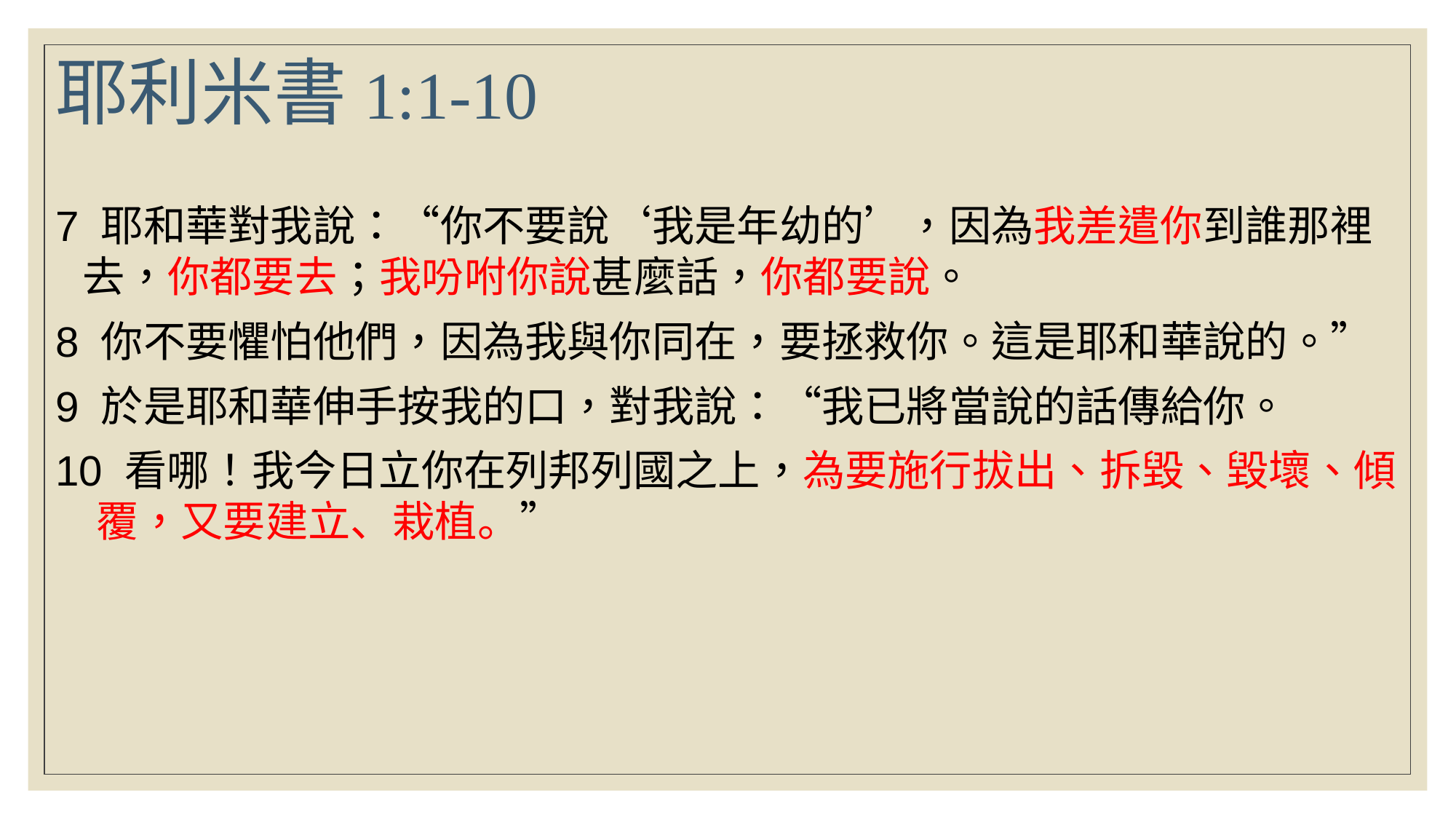

耶利米書1:1-10
7 耶和華對我說：“你不要說‘我是年幼的’，因為我差遣你到誰那裡去，你都要去；我吩咐你說甚麼話，你都要說。
8 你不要懼怕他們，因為我與你同在，要拯救你。這是耶和華說的。”
9 於是耶和華伸手按我的口，對我說：“我已將當說的話傳給你。
10 看哪！我今日立你在列邦列國之上，為要施行拔出、拆毀、毀壞、傾覆，又要建立、栽植。”